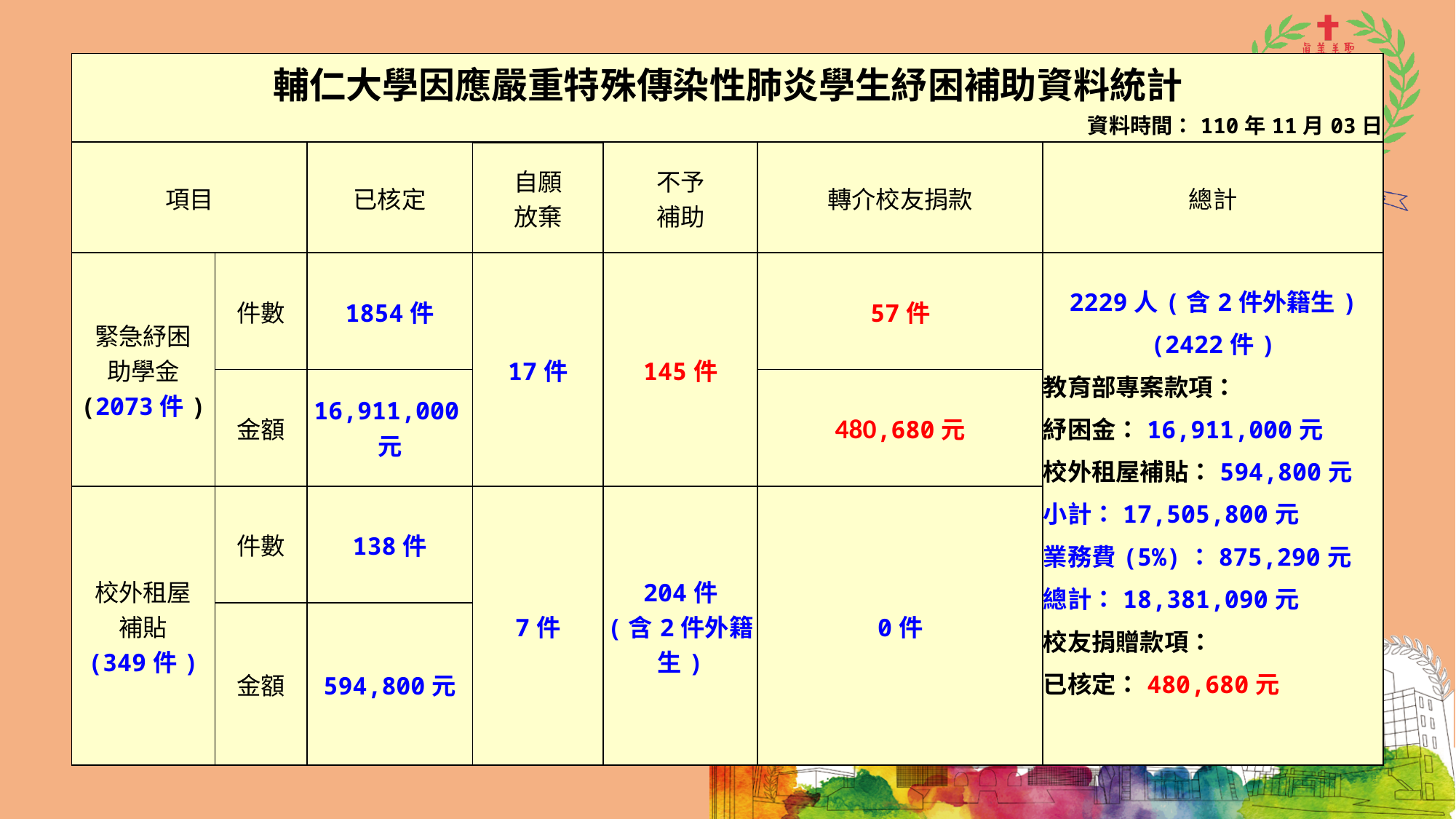

| 輔仁大學因應嚴重特殊傳染性肺炎學生紓困補助資料統計 資料時間：110年11月03日 |  |  |  |  |  |  |
| --- | --- | --- | --- | --- | --- | --- |
| 項目 |  | 已核定 | 自願 放棄 | 不予 補助 | 轉介校友捐款 | 總計 |
| 緊急紓困 助學金 (2073件) | 件數 | 1854件 | 17件 | 145件 | 57件 | 2229人(含2件外籍生) (2422件) 教育部專案款項： 紓困金：16,911,000元 校外租屋補貼：594,800元 小計：17,505,800元 業務費(5%)：875,290元 總計：18,381,090元 校友捐贈款項： 已核定：480,680元 |
|  | 金額 | 16,911,000元 |  |  | 480,680元 |  |
| 校外租屋 補貼 (349件) | 件數 | 138件 | 7件 | 204件 (含2件外籍生) | 0件 |  |
|  | 金額 | 594,800元 |  |  |  |  |